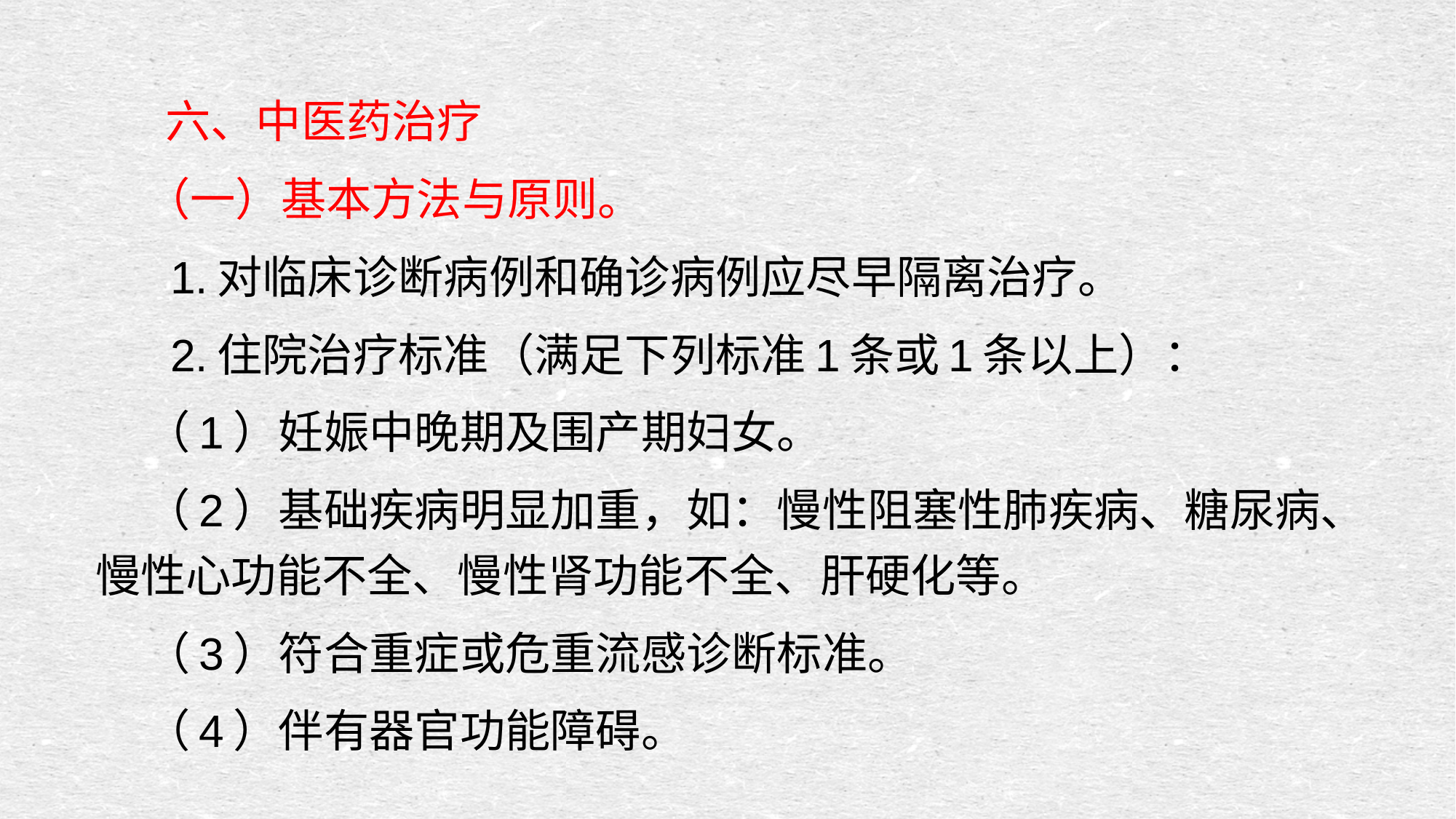

六、中医药治疗
    （一）基本方法与原则。
      1.对临床诊断病例和确诊病例应尽早隔离治疗。
      2.住院治疗标准（满足下列标准1条或1条以上）：
    （1）妊娠中晚期及围产期妇女。
    （2）基础疾病明显加重，如：慢性阻塞性肺疾病、糖尿病、慢性心功能不全、慢性肾功能不全、肝硬化等。
    （3）符合重症或危重流感诊断标准。
    （4）伴有器官功能障碍。